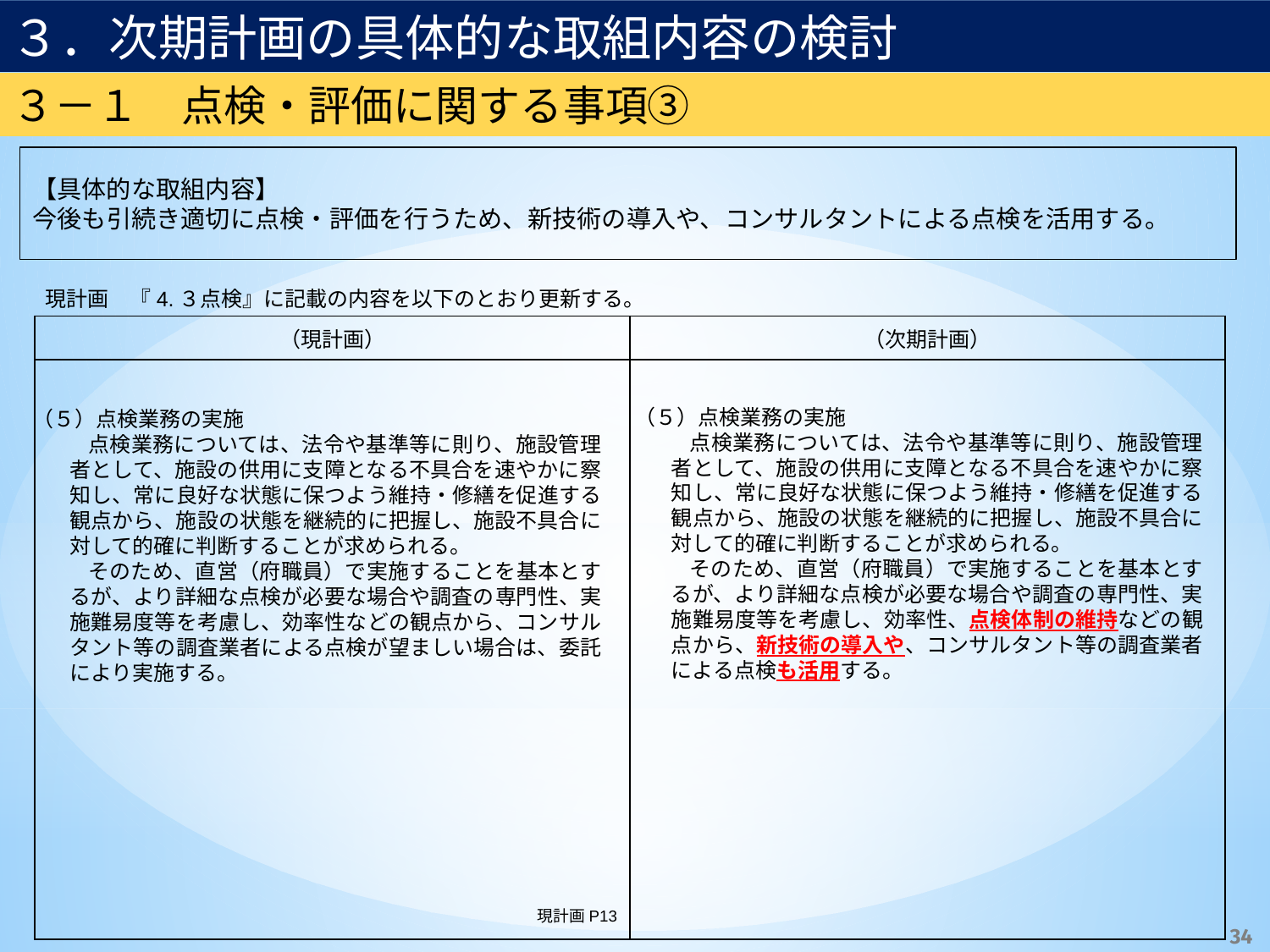

３．次期計画の具体的な取組内容の検討
３－１　点検・評価に関する事項③
【具体的な取組内容】
今後も引続き適切に点検・評価を行うため、新技術の導入や、コンサルタントによる点検を活用する。
現計画　『4.３点検』に記載の内容を以下のとおり更新する。
| （現計画） | （次期計画） |
| --- | --- |
|  |  |
（５）点検業務の実施
点検業務については、法令や基準等に則り、施設管理者として、施設の供用に支障となる不具合を速やかに察知し、常に良好な状態に保つよう維持・修繕を促進する観点から、施設の状態を継続的に把握し、施設不具合に対して的確に判断することが求められる。
そのため、直営（府職員）で実施することを基本とするが、より詳細な点検が必要な場合や調査の専門性、実施難易度等を考慮し、効率性、点検体制の維持などの観点から、新技術の導入や、コンサルタント等の調査業者による点検も活用する。
（５）点検業務の実施
点検業務については、法令や基準等に則り、施設管理者として、施設の供用に支障となる不具合を速やかに察知し、常に良好な状態に保つよう維持・修繕を促進する観点から、施設の状態を継続的に把握し、施設不具合に対して的確に判断することが求められる。
そのため、直営（府職員）で実施することを基本とするが、より詳細な点検が必要な場合や調査の専門性、実施難易度等を考慮し、効率性などの観点から、コンサルタント等の調査業者による点検が望ましい場合は、委託により実施する。
現計画P13
34